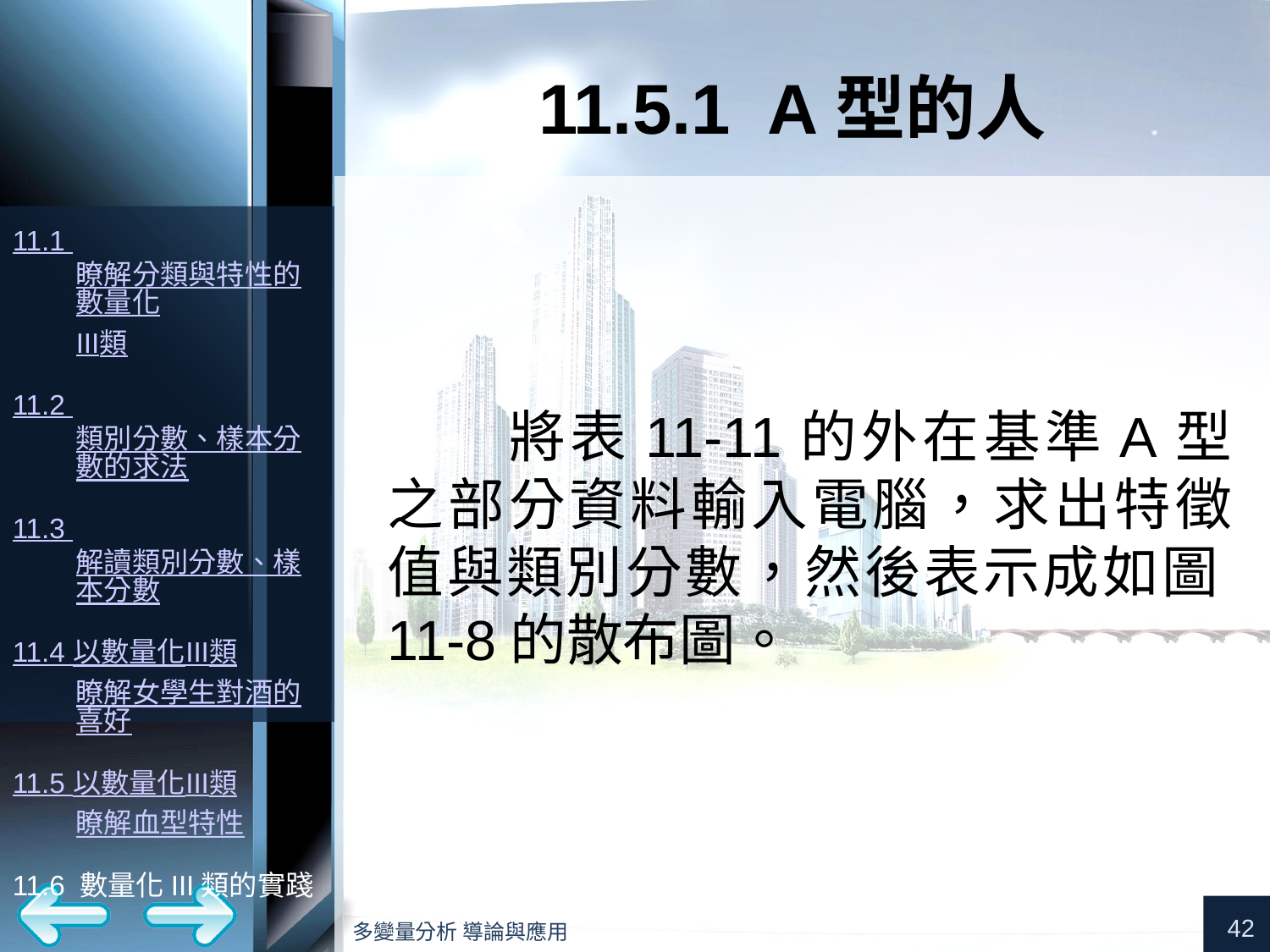

# 11.5.1  A型的人
將表11-11的外在基準A型之部分資料輸入電腦，求出特徵值與類別分數，然後表示成如圖11-8的散布圖。
42
多變量分析 導論與應用